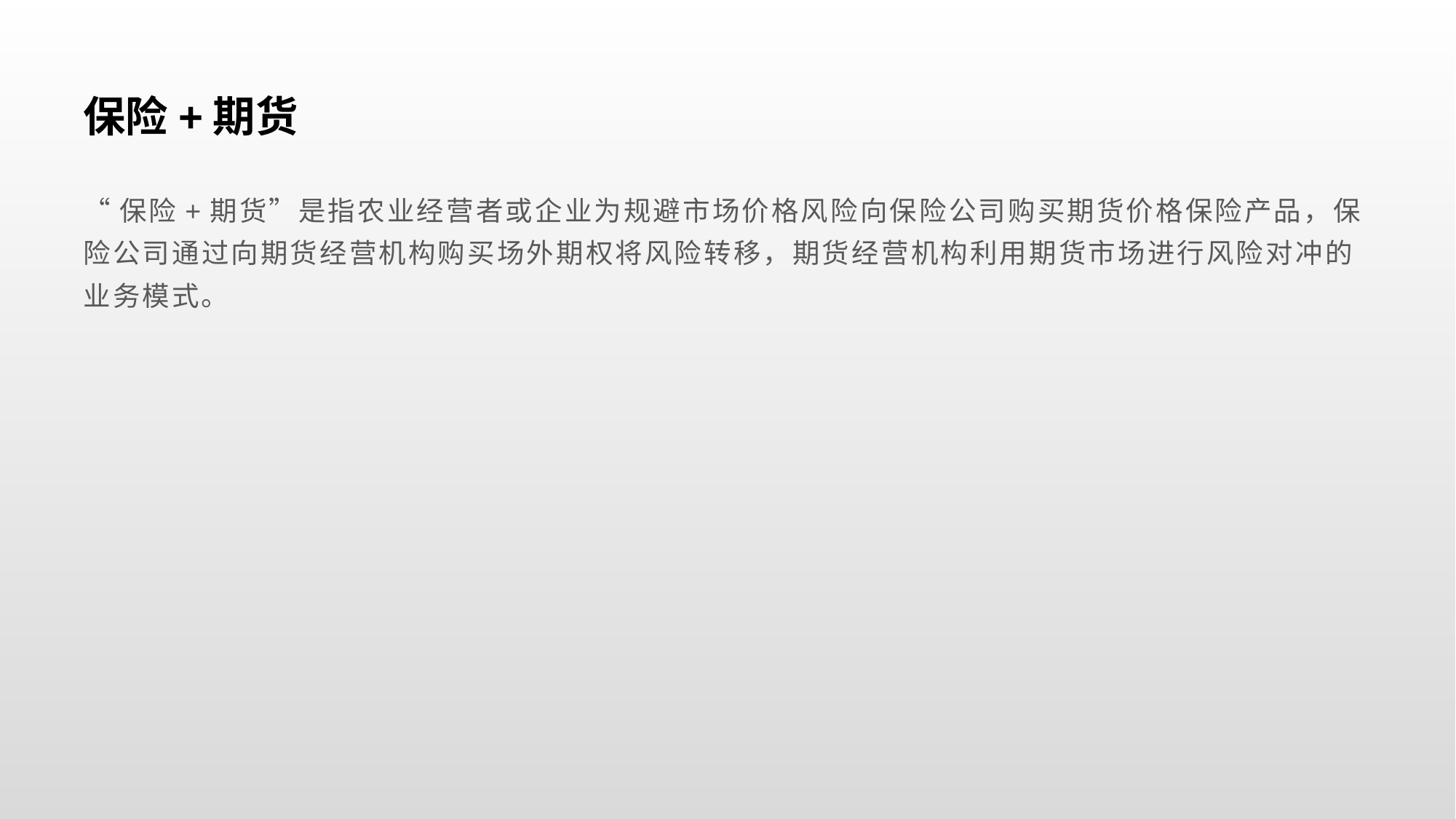

# 保险+期货
“保险+期货”是指农业经营者或企业为规避市场价格风险向保险公司购买期货价格保险产品，保险公司通过向期货经营机构购买场外期权将风险转移，期货经营机构利用期货市场进行风险对冲的业务模式。